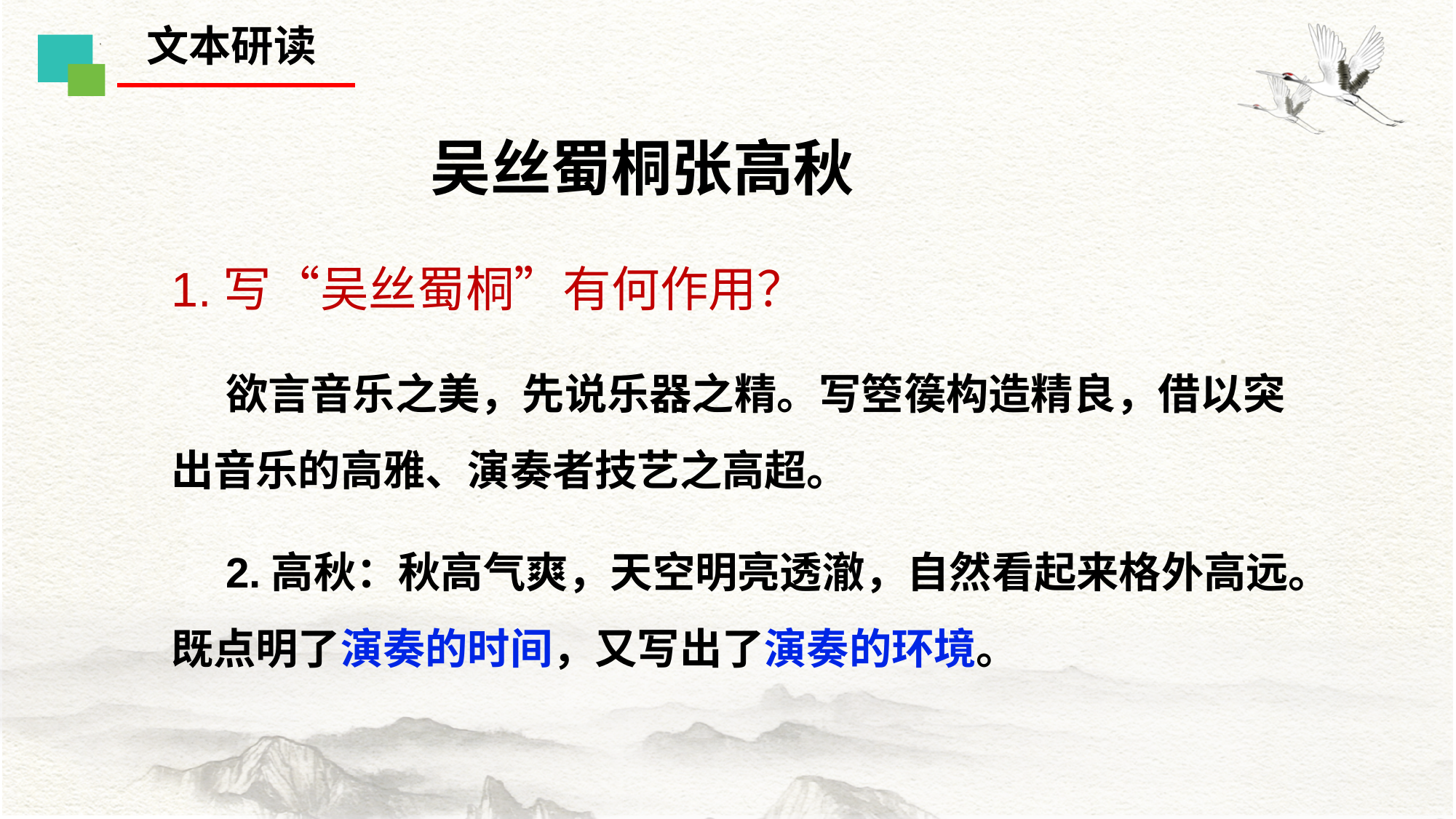

文本研读

吴丝蜀桐张高秋
1.写“吴丝蜀桐”有何作用？
欲言音乐之美，先说乐器之精。写箜篌构造精良，借以突出音乐的高雅、演奏者技艺之高超。
2.高秋：秋高气爽，天空明亮透澈，自然看起来格外高远。既点明了演奏的时间，又写出了演奏的环境。